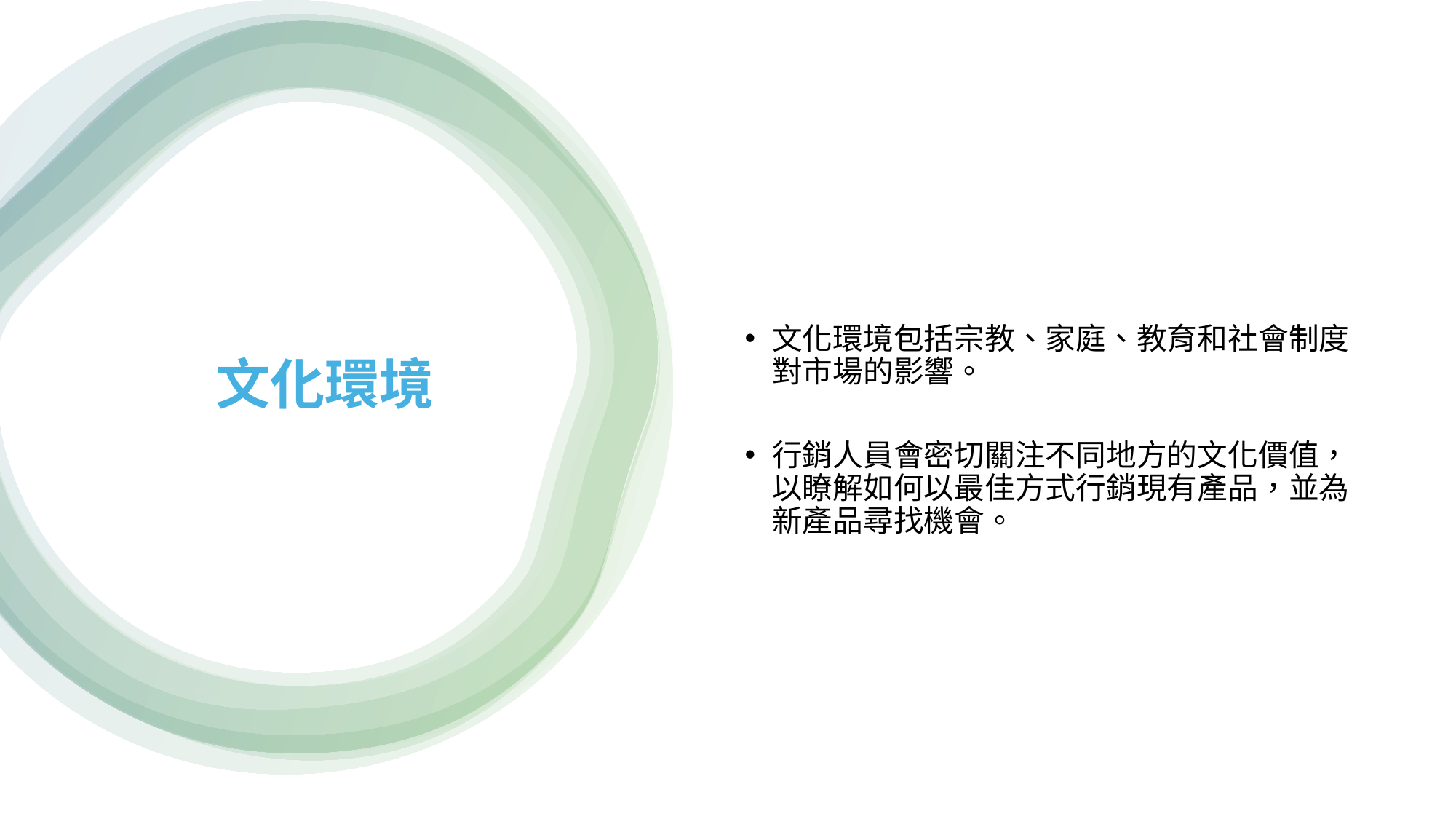

文化環境包括宗教、家庭、教育和社會制度對市場的影響。

行銷人員會密切關注不同地方的文化價值，以瞭解如何以最佳方式行銷現有產品，並為新產品尋找機會。
文化環境
5